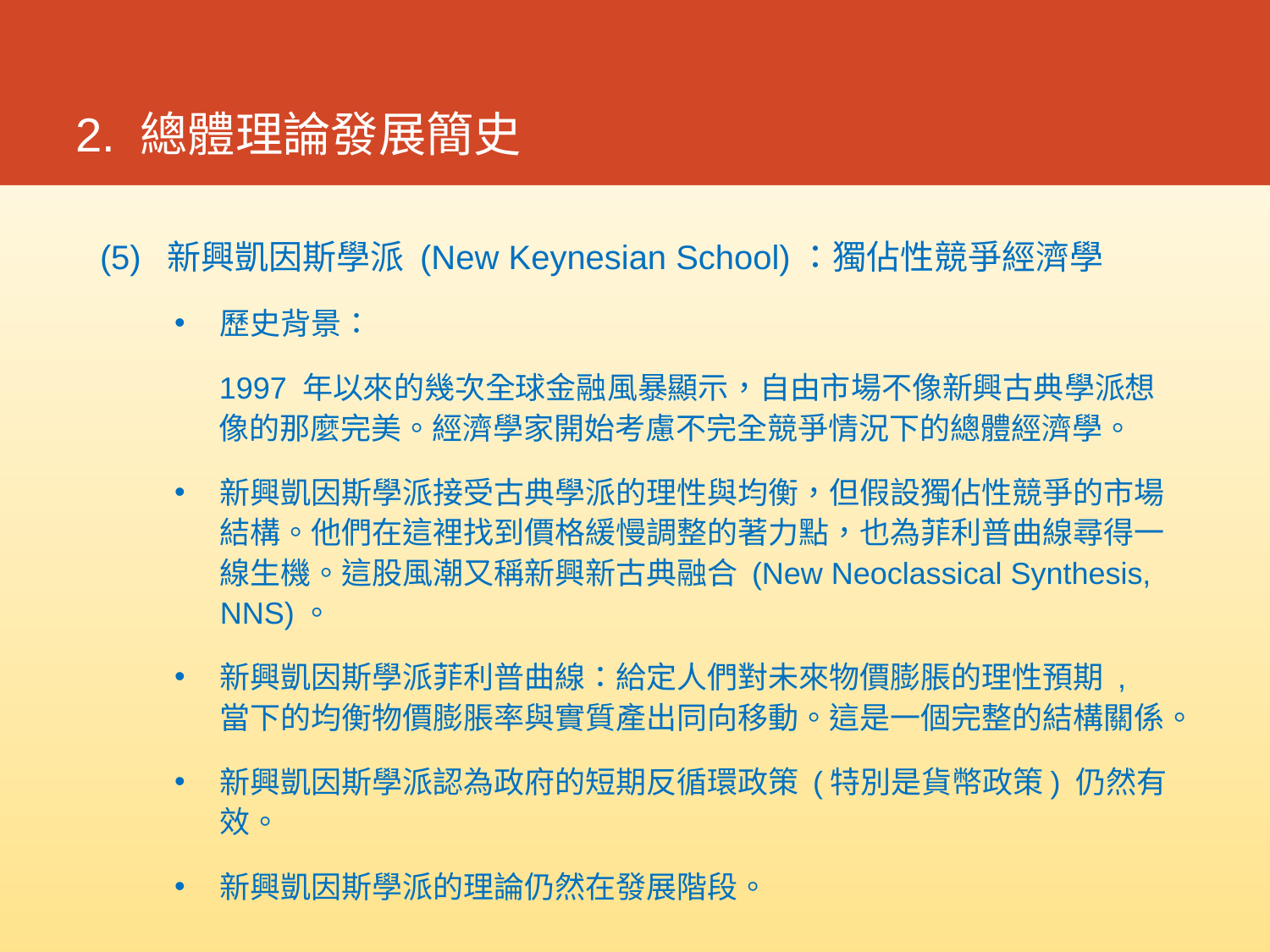

# 2. 總體理論發展簡史
(5)  新興凱因斯學派 (New Keynesian School)：獨佔性競爭經濟學
歷史背景：
1997 年以來的幾次全球金融風暴顯示，自由市場不像新興古典學派想像的那麼完美。經濟學家開始考慮不完全競爭情況下的總體經濟學。
新興凱因斯學派接受古典學派的理性與均衡，但假設獨佔性競爭的市場結構。他們在這裡找到價格緩慢調整的著力點，也為菲利普曲線尋得一線生機。這股風潮又稱新興新古典融合 (New Neoclassical Synthesis, NNS)。
新興凱因斯學派菲利普曲線：給定人們對未來物價膨脹的理性預期 , 當下的均衡物價膨脹率與實質產出同向移動。這是一個完整的結構關係。
新興凱因斯學派認為政府的短期反循環政策 (特別是貨幣政策) 仍然有效。
新興凱因斯學派的理論仍然在發展階段。